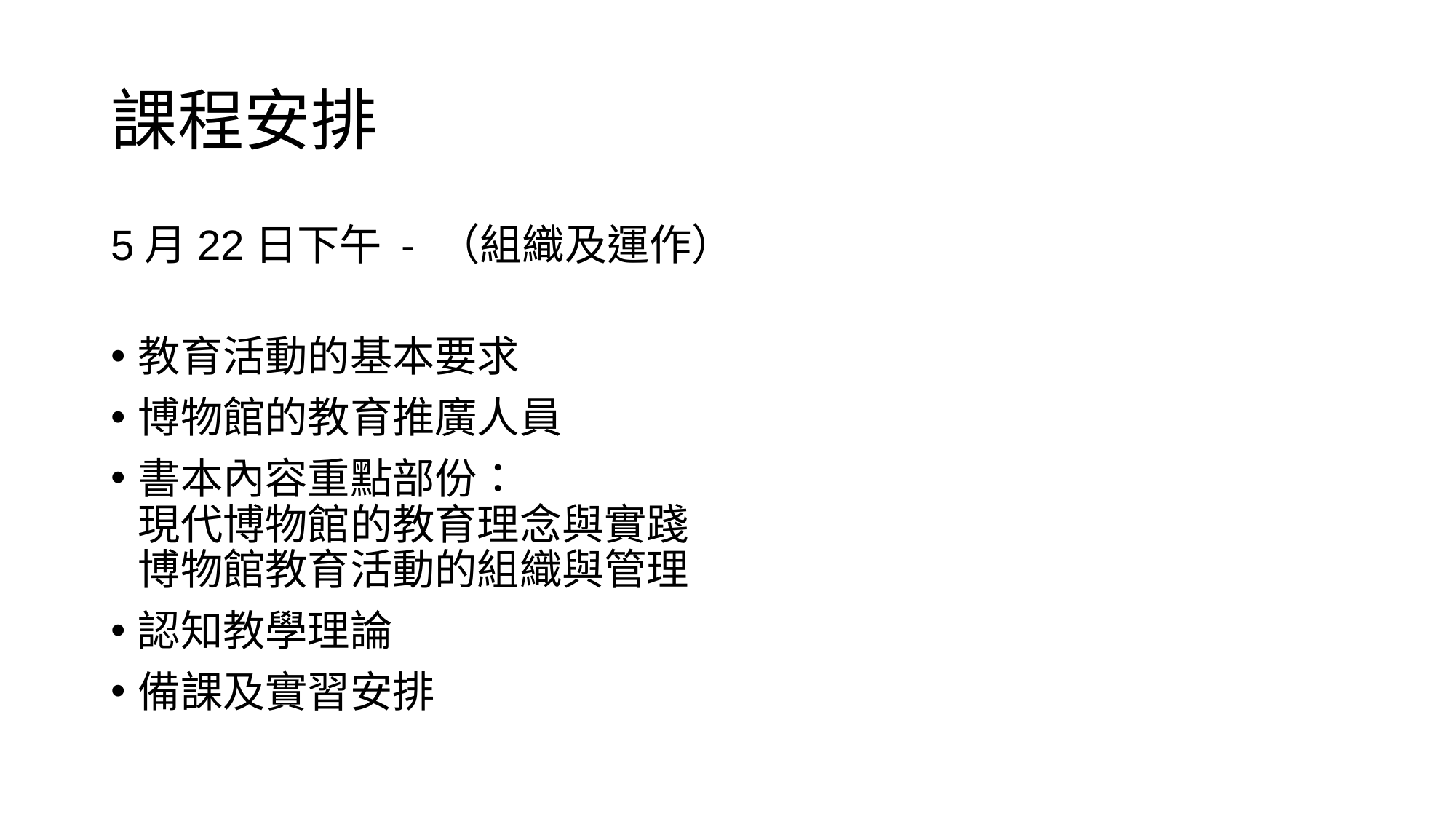

# 課程安排
5月22日下午 - （組織及運作）
教育活動的基本要求
博物館的教育推廣人員
書本內容重點部份：
現代博物館的教育理念與實踐
博物館教育活動的組織與管理
認知教學理論
備課及實習安排